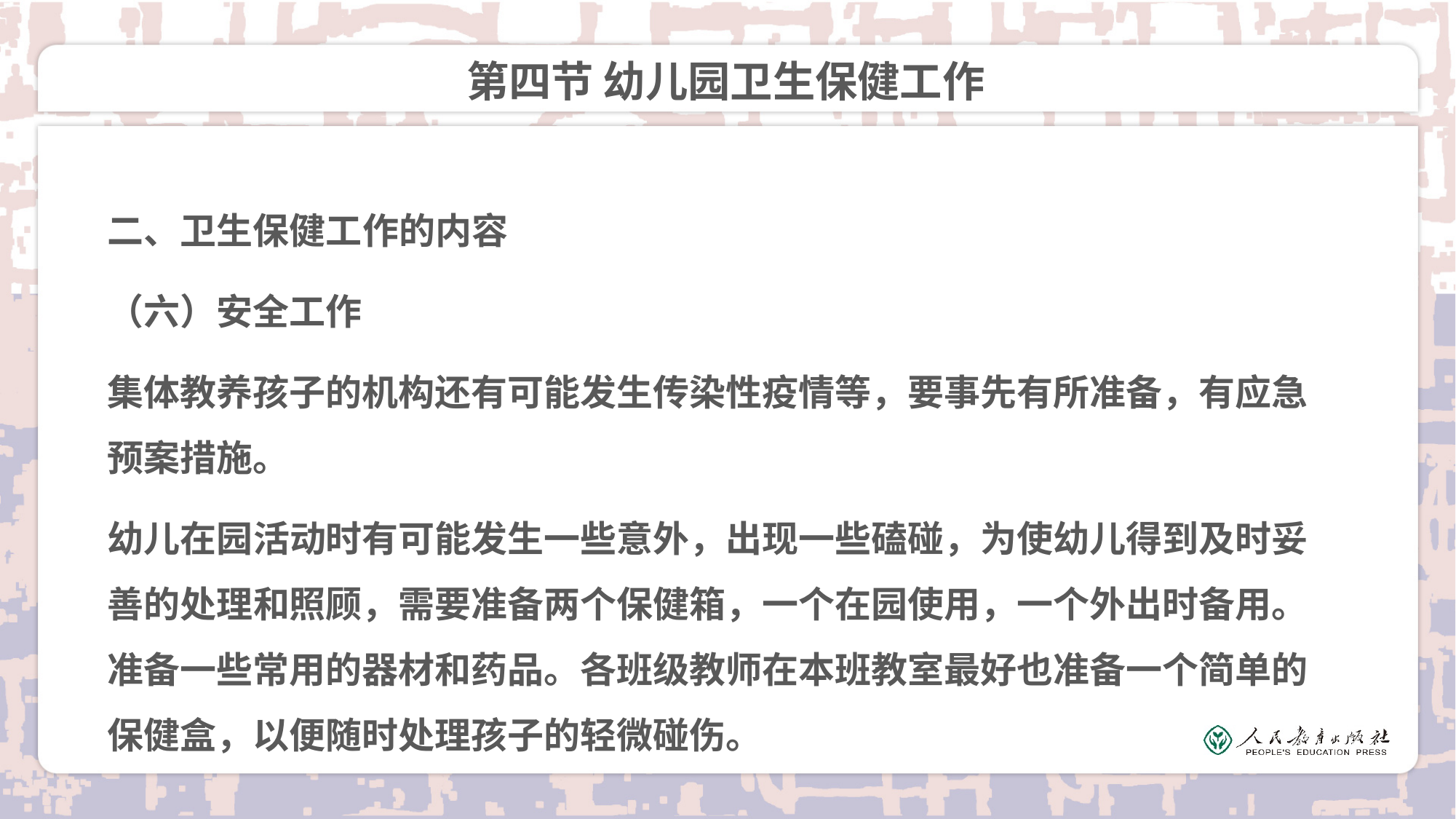

# 第四节 幼儿园卫生保健工作
二、卫生保健工作的内容
（六）安全工作
集体教养孩子的机构还有可能发生传染性疫情等，要事先有所准备，有应急预案措施。
幼儿在园活动时有可能发生一些意外，出现一些磕碰，为使幼儿得到及时妥善的处理和照顾，需要准备两个保健箱，一个在园使用，一个外出时备用。准备一些常用的器材和药品。各班级教师在本班教室最好也准备一个简单的保健盒，以便随时处理孩子的轻微碰伤。